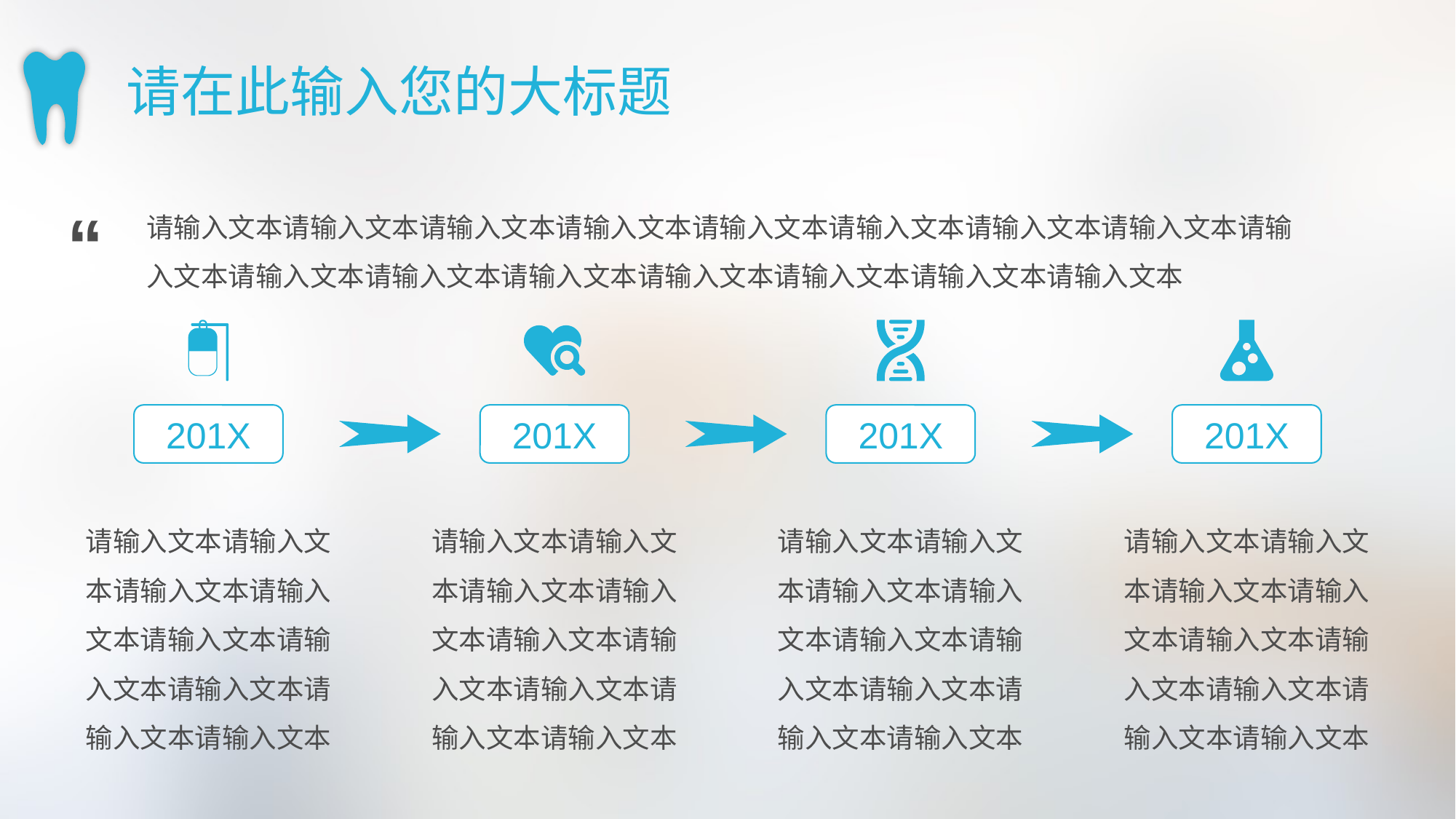

# 请在此输入您的大标题
请输入文本请输入文本请输入文本请输入文本请输入文本请输入文本请输入文本请输入文本请输入文本请输入文本请输入文本请输入文本请输入文本请输入文本请输入文本请输入文本
“

201X
201X
201X
201X

请输入文本请输入文本请输入文本请输入文本请输入文本请输入文本请输入文本请输入文本请输入文本
请输入文本请输入文本请输入文本请输入文本请输入文本请输入文本请输入文本请输入文本请输入文本
请输入文本请输入文本请输入文本请输入文本请输入文本请输入文本请输入文本请输入文本请输入文本
请输入文本请输入文本请输入文本请输入文本请输入文本请输入文本请输入文本请输入文本请输入文本